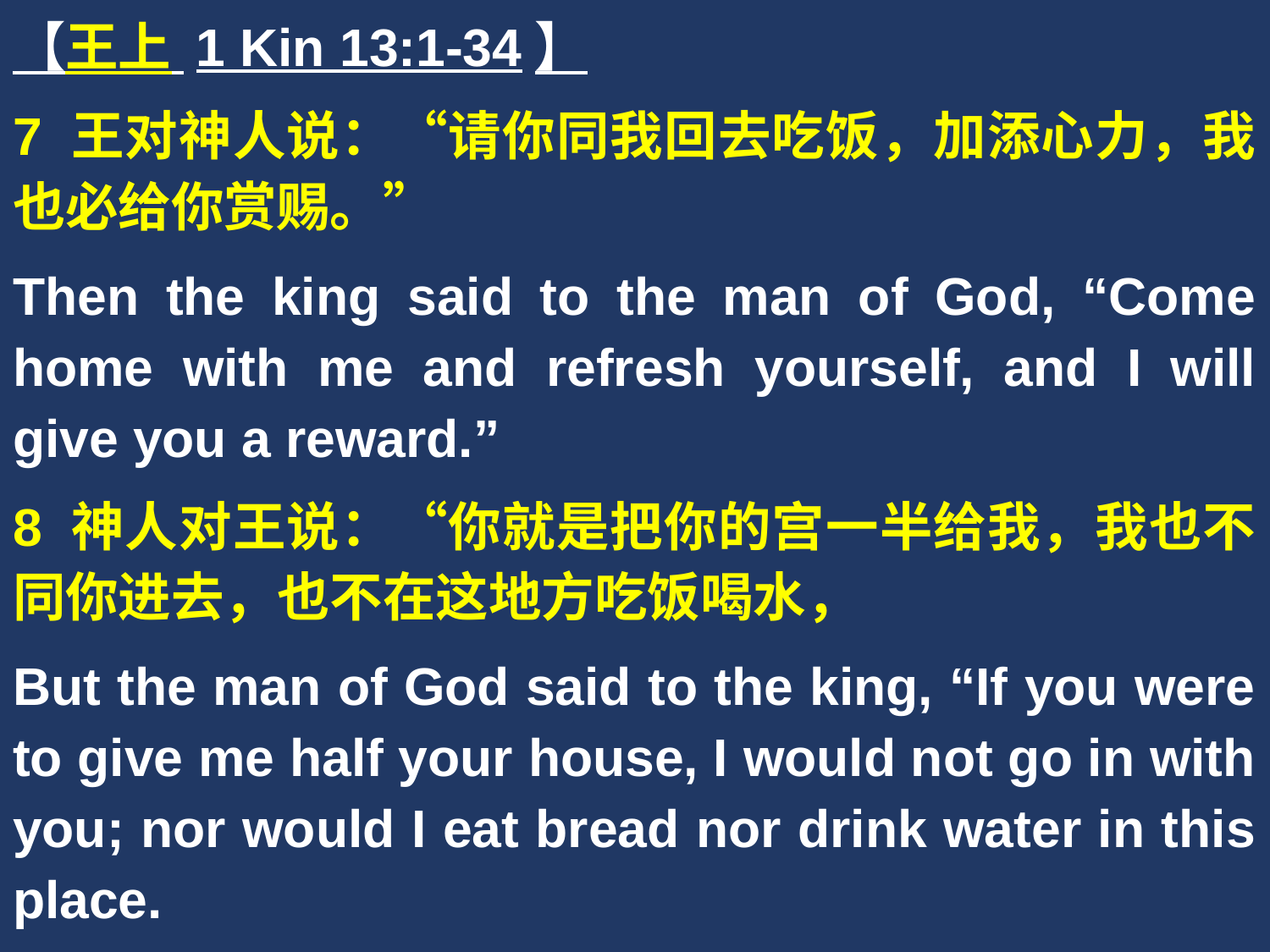

【王上 1 Kin 13:1-34】
7 王对神人说：“请你同我回去吃饭，加添心力，我也必给你赏赐。”
Then the king said to the man of God, “Come home with me and refresh yourself, and I will give you a reward.”
8 神人对王说：“你就是把你的宫一半给我，我也不同你进去，也不在这地方吃饭喝水，
But the man of God said to the king, “If you were to give me half your house, I would not go in with you; nor would I eat bread nor drink water in this place.